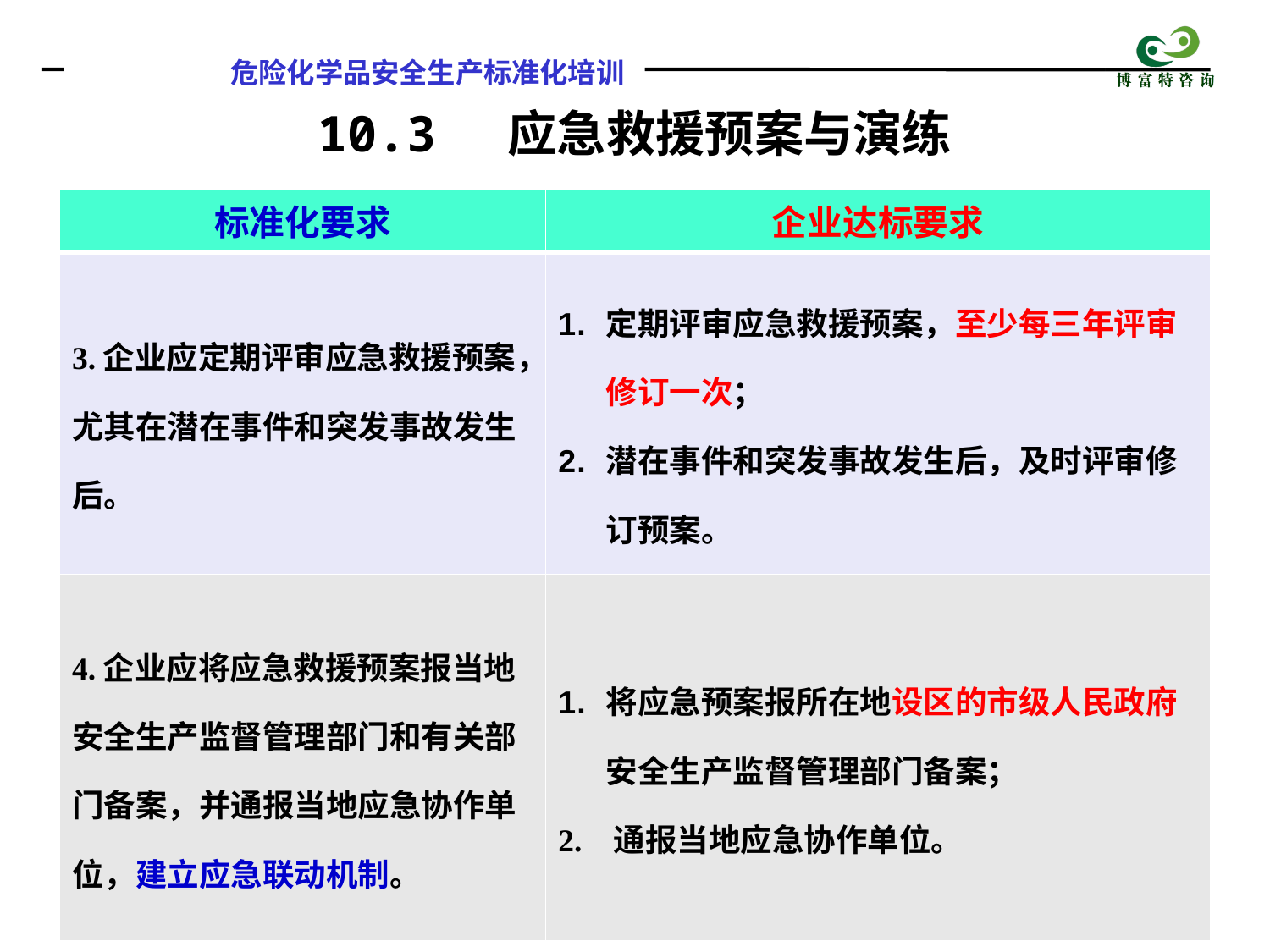

10.3  应急救援预案与演练
| 标准化要求 | 企业达标要求 |
| --- | --- |
| 3.企业应定期评审应急救援预案，尤其在潜在事件和突发事故发生后。 | 定期评审应急救援预案，至少每三年评审修订一次； 潜在事件和突发事故发生后，及时评审修订预案。 |
| 4.企业应将应急救援预案报当地安全生产监督管理部门和有关部门备案，并通报当地应急协作单位，建立应急联动机制。 | 将应急预案报所在地设区的市级人民政府安全生产监督管理部门备案； 2. 通报当地应急协作单位。 |